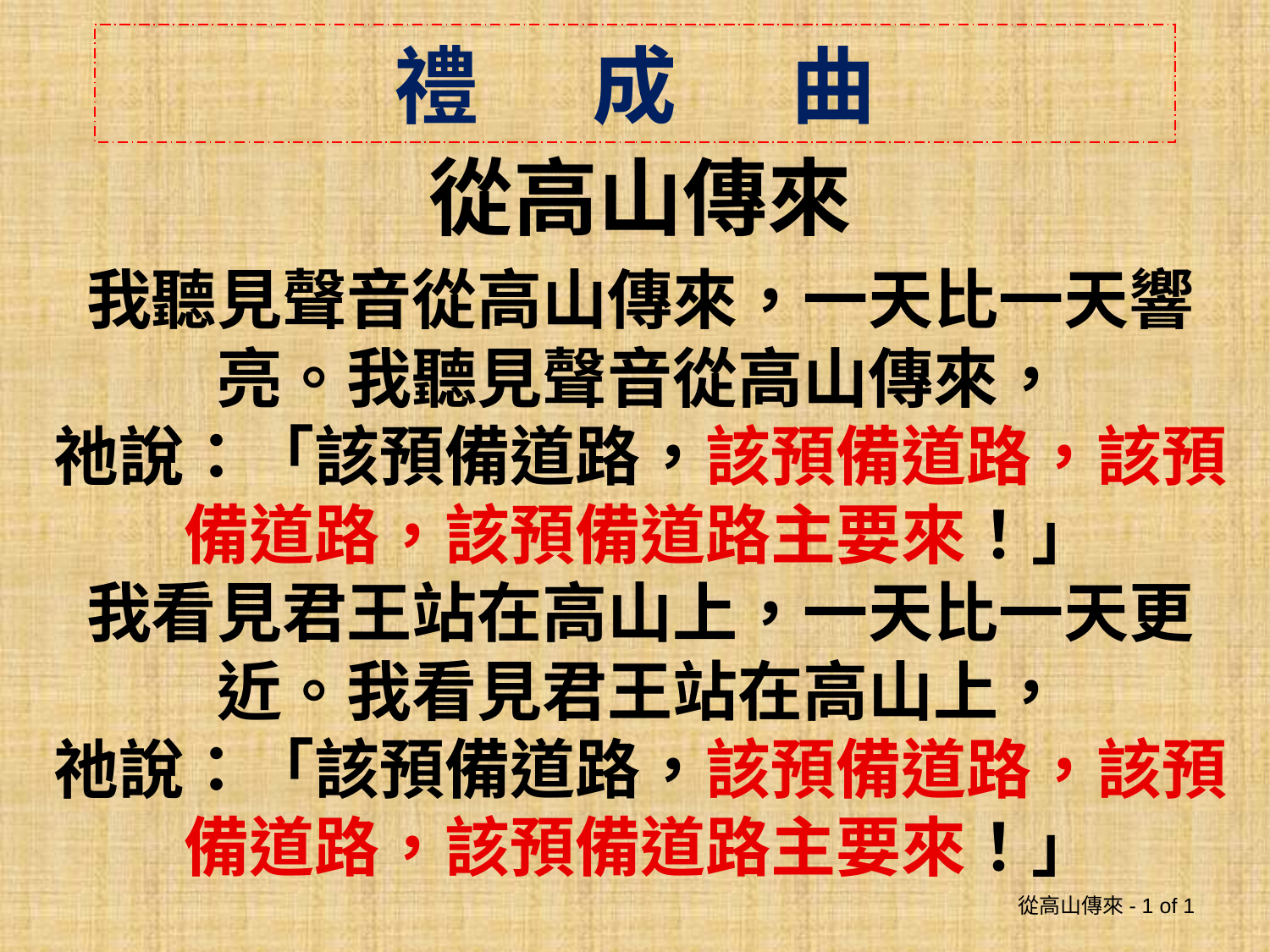

禮      成      曲
從高山傳來
我聽見聲音從高山傳來，一天比一天響亮。我聽見聲音從高山傳來，
祂說：「該預備道路，該預備道路，該預備道路，該預備道路主要來！」
我看見君王站在高山上，一天比一天更近。我看見君王站在高山上，
祂說：「該預備道路，該預備道路，該預備道路，該預備道路主要來！」
從高山傳來- 1 of 1